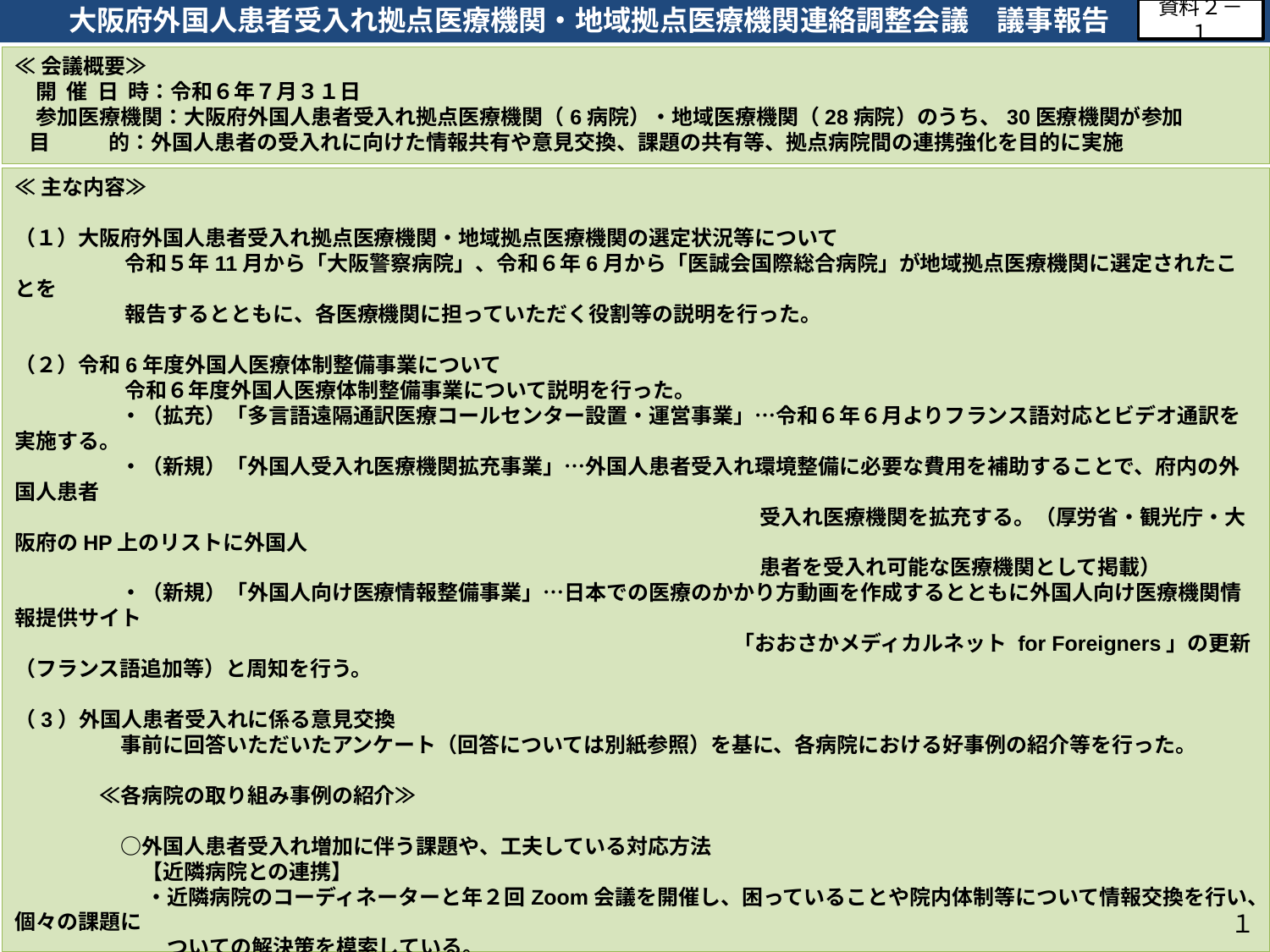

大阪府外国人患者受入れ拠点医療機関・地域拠点医療機関連絡調整会議　議事報告
資料２－１
≪会議概要≫
　開  催  日  時：令和６年７月３１日
　参加医療機関：大阪府外国人患者受入れ拠点医療機関（6病院）・地域医療機関（28病院）のうち、30医療機関が参加
  目            的：外国人患者の受入れに向けた情報共有や意見交換、課題の共有等、拠点病院間の連携強化を目的に実施

≪主な内容≫

（１）大阪府外国人患者受入れ拠点医療機関・地域拠点医療機関の選定状況等について
　　　　 　令和５年11月から「大阪警察病院」、令和６年6月から「医誠会国際総合病院」が地域拠点医療機関に選定されたことを
　　　　　 報告するとともに、各医療機関に担っていただく役割等の説明を行った。

（２）令和6年度外国人医療体制整備事業について
　　　　　 令和６年度外国人医療体制整備事業について説明を行った。
　　　　　・（拡充）「多言語遠隔通訳医療コールセンター設置・運営事業」…令和６年６月よりフランス語対応とビデオ通訳を実施する。
　　　　　・（新規）「外国人受入れ医療機関拡充事業」…外国人患者受入れ環境整備に必要な費用を補助することで、府内の外国人患者
　　　　　　　　　　　　　　　　　　　　　　　　　　　　　　　　　　　 受入れ医療機関を拡充する。（厚労省・観光庁・大阪府のHP上のリストに外国人
　　　　　　　　　　　　　　　　　　　　　　　　　　　　　　　　　　　 患者を受入れ可能な医療機関として掲載）
　　　　　・（新規）「外国人向け医療情報整備事業」…日本での医療のかかり方動画を作成するとともに外国人向け医療機関情報提供サイト
　　　　　　　　　　　　　　　　　　　　　　　　　　　　　　　　　　「おおさかメディカルネット for Foreigners」の更新（フランス語追加等）と周知を行う。

（3）外国人患者受入れに係る意見交換
　　　　　事前に回答いただいたアンケート（回答については別紙参照）を基に、各病院における好事例の紹介等を行った。

　　　　≪各病院の取り組み事例の紹介≫

　　　　　○外国人患者受入れ増加に伴う課題や、工夫している対応方法
　　　　　　【近隣病院との連携】
　 　　　　　・近隣病院のコーディネーターと年２回Zoom会議を開催し、困っていることや院内体制等について情報交換を行い、個々の課題に
　　　　　　　 ついての解決策を模索している。
　　　　　　　（良い点）参加人数が少ないため、意見を出しやすく、ポジティブな発言が多いため、有意義な時間となっている。
　　　　　　　（改善点）医療機関ごとに困っていることや外国人受入れ実績が異なるため、会議時間が長くなる傾向にあるため、論点を整理する
　　　　　　　　　　　　　　 ことで円滑に会議を進める必要がある。
１